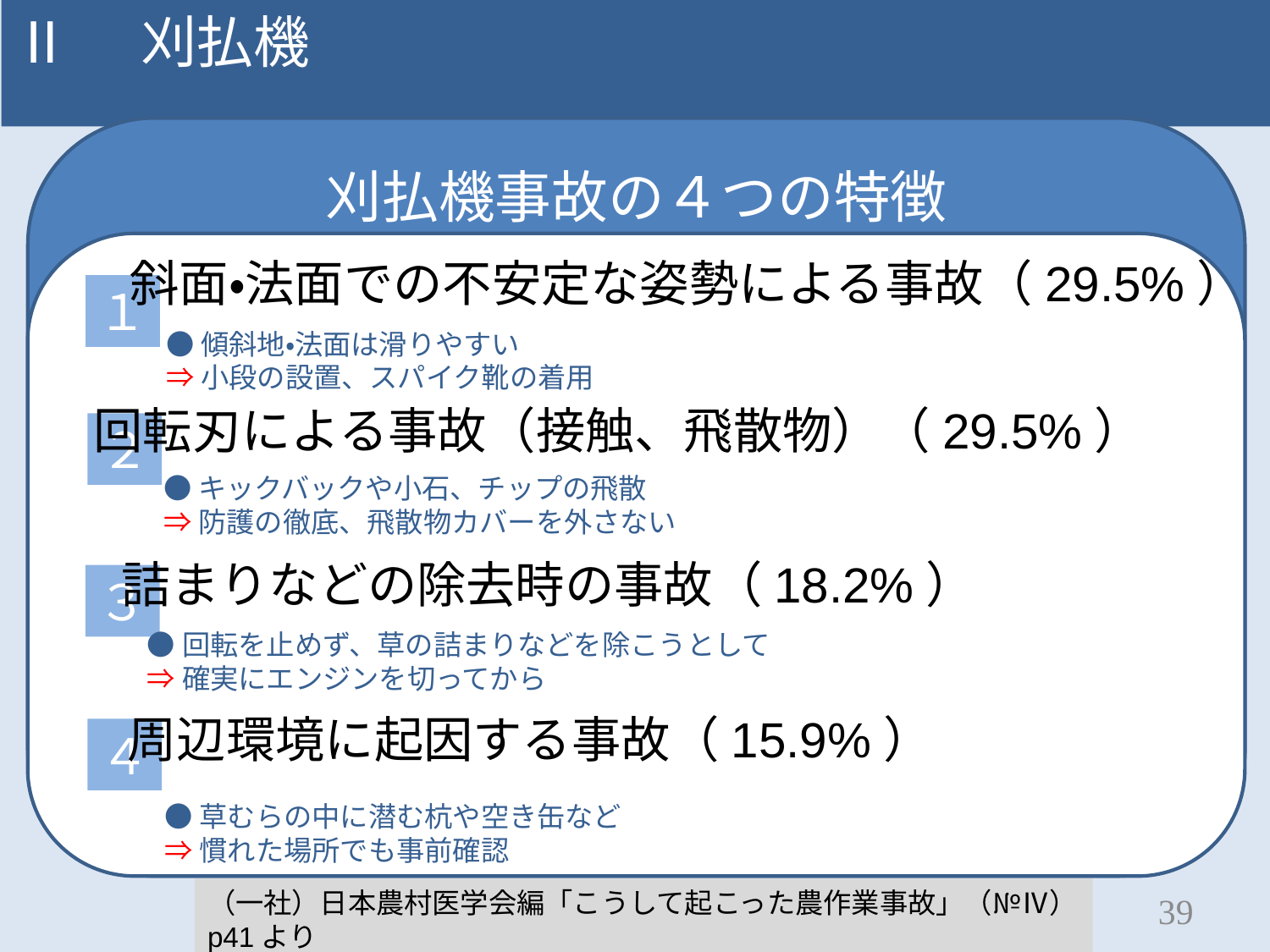

Ⅱ　刈払機
刈払機事故の４つの特徴

斜面・法面での不安定な姿勢による事故（29.5%）
１
●傾斜地・法面は滑りやすい
⇒小段の設置、スパイク靴の着用
回転刃による事故（接触、飛散物）（29.5%）

２
●キックバックや小石、チップの飛散
⇒防護の徹底、飛散物カバーを外さない
詰まりなどの除去時の事故（18.2%）

３
●回転を止めず、草の詰まりなどを除こうとして
⇒確実にエンジンを切ってから
周辺環境に起因する事故（15.9%）

４
●草むらの中に潜む杭や空き缶など
⇒慣れた場所でも事前確認
（一社）日本農村医学会編「こうして起こった農作業事故」（№Ⅳ）p41より
39